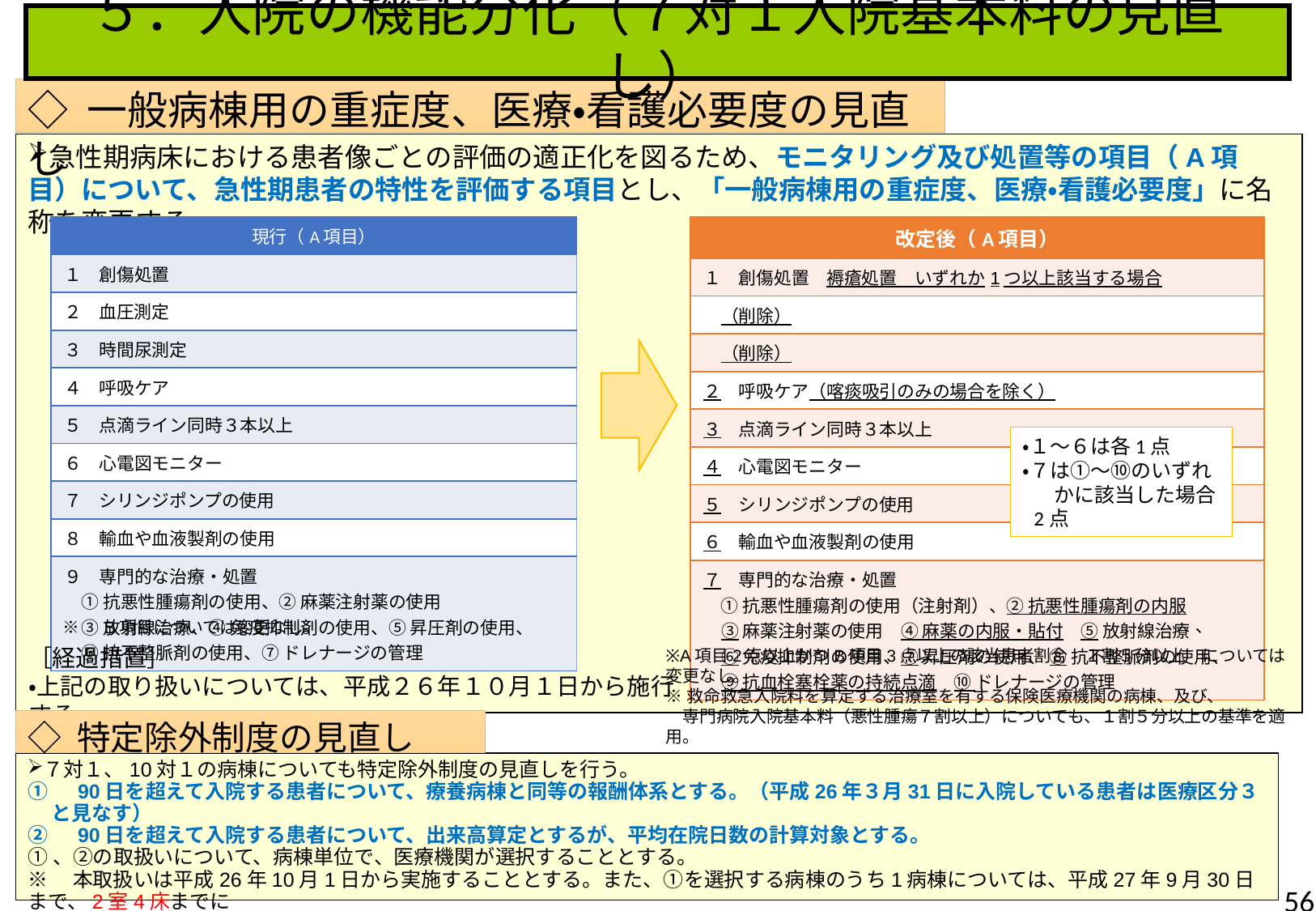

５．入院の機能分化（７対１入院基本料の見直し）
◇ 一般病棟用の重症度、医療・看護必要度の見直し
急性期病床における患者像ごとの評価の適正化を図るため、モニタリング及び処置等の項目（A項目）について、急性期患者の特性を評価する項目とし、「一般病棟用の重症度、医療・看護必要度」に名称を変更する。
| 改定後（A項目） |
| --- |
| １　創傷処置　褥瘡処置　いずれか1つ以上該当する場合 |
| （削除） |
| （削除） |
| ２　呼吸ケア（喀痰吸引のみの場合を除く） |
| ３　点滴ライン同時３本以上 |
| ４　心電図モニター |
| ５　シリンジポンプの使用 |
| ６　輸血や血液製剤の使用 |
| ７　専門的な治療・処置 　① 抗悪性腫瘍剤の使用（注射剤）、② 抗悪性腫瘍剤の内服 　③ 麻薬注射薬の使用　④ 麻薬の内服・貼付　⑤ 放射線治療、 　⑥ 免疫抑制剤の使用、⑦ 昇圧剤の使用、 ⑧ 抗不整脈剤の使用、 　⑨ 抗血栓塞栓薬の持続点滴　⑩ ドレナージの管理 |
| 現行（A項目） |
| --- |
| １　創傷処置 |
| ２　血圧測定 |
| ３　時間尿測定 |
| ４　呼吸ケア |
| ５　点滴ライン同時３本以上 |
| ６　心電図モニター |
| ７　シリンジポンプの使用 |
| ８　輸血や血液製剤の使用 |
| ９　専門的な治療・処置 　① 抗悪性腫瘍剤の使用、② 麻薬注射薬の使用 　③ 放射線治療、④ 免疫抑制剤の使用、⑤ 昇圧剤の使用、 　⑥ 抗不整脈剤の使用、⑦ ドレナージの管理 |

・１～６は各1点
・７は①～⑩のいずれ　かに該当した場合2点
※　B項目については変更なし。
［経過措置］
・上記の取り扱いについては、平成２６年１０月１日から施行する。
※A項目2点以上かつB項目3点以上の該当患者割合　１割５分以上　については変更なし。
※救命救急入院料を算定する治療室を有する保険医療機関の病棟、及び、
　専門病院入院基本料（悪性腫瘍７割以上）についても、１割５分以上の基準を適用。
◇ 特定除外制度の見直し
７対１、10対１の病棟についても特定除外制度の見直しを行う。
①　90日を超えて入院する患者について、療養病棟と同等の報酬体系とする。（平成26年３月31日に入院している患者は医療区分３と見なす）
②　90日を超えて入院する患者について、出来高算定とするが、平均在院日数の計算対象とする。
①、②の取扱いについて、病棟単位で、医療機関が選択することとする。
※　本取扱いは平成26年10月1日から実施することとする。また、①を選択する病棟のうち1病棟については、平成27年9月30日まで、2室4床までに
   限り、出来高算定を行う病床を設定できる。当該病床の患者は平均在院日数の計算対象から除外する。
56